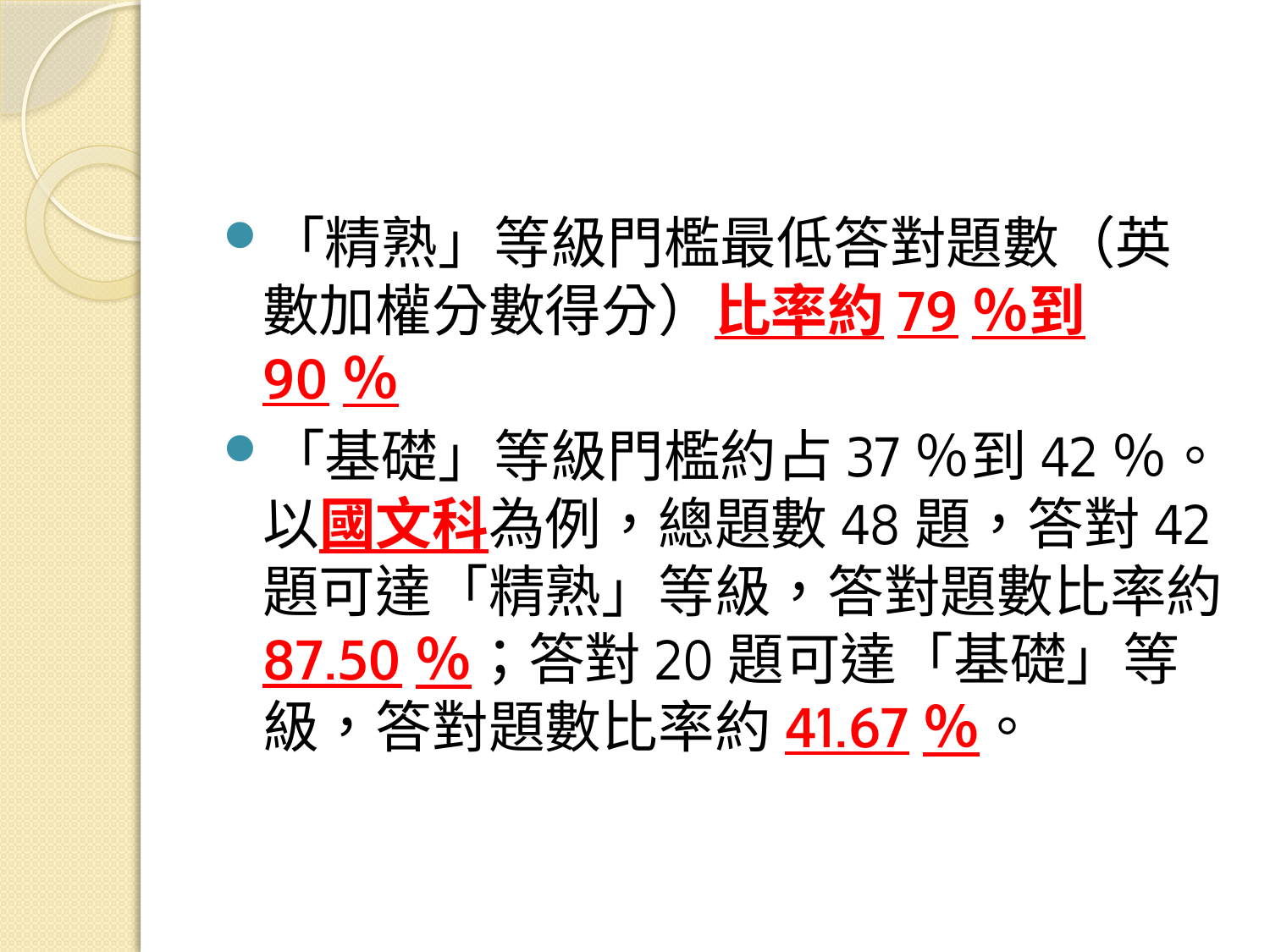

#
「精熟」等級門檻最低答對題數（英數加權分數得分）比率約79％到90％
「基礎」等級門檻約占37％到42％。以國文科為例，總題數48題，答對42題可達「精熟」等級，答對題數比率約87.50％；答對20題可達「基礎」等級，答對題數比率約41.67％。